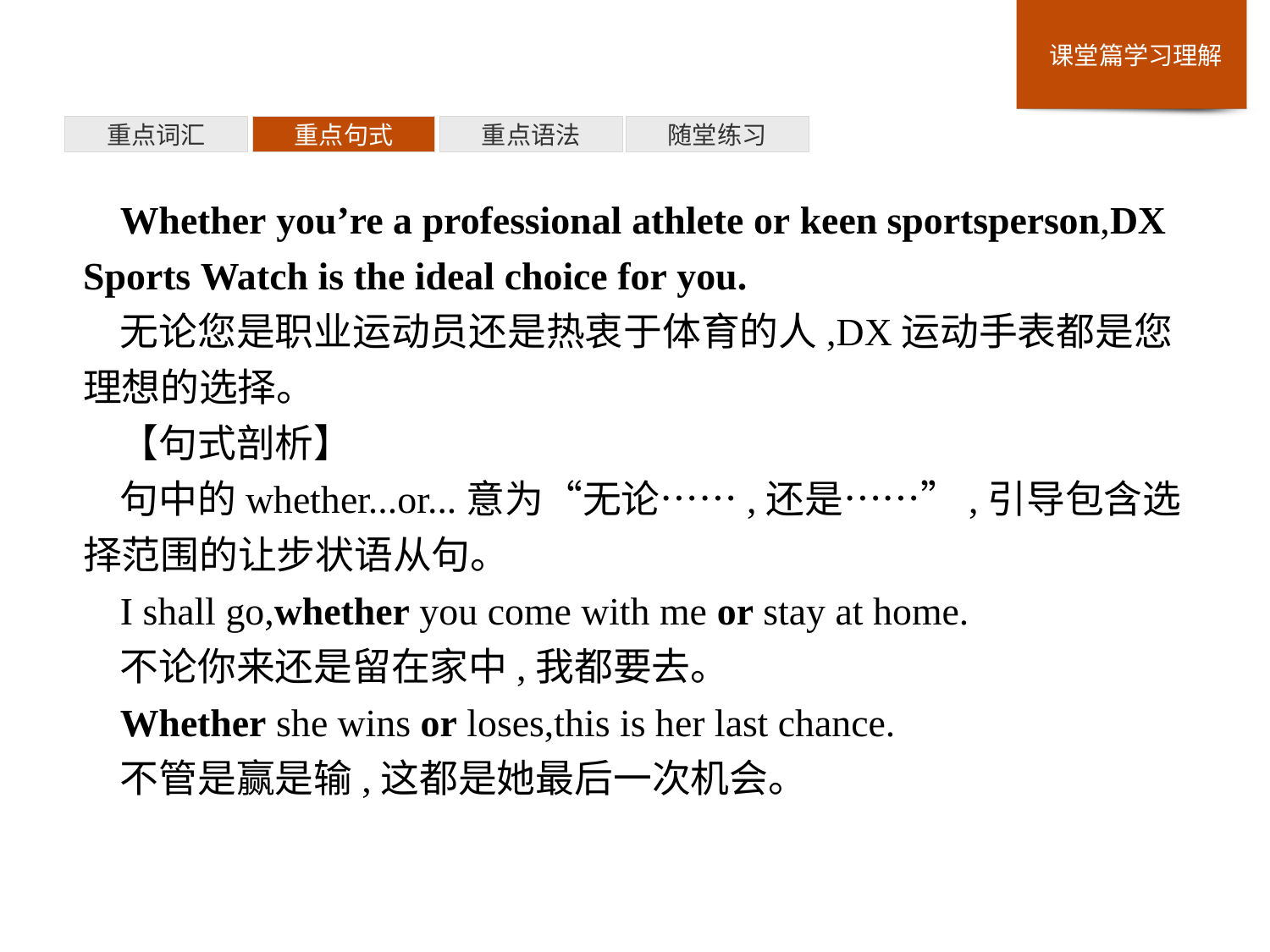

重点词汇
重点句式
重点语法
随堂练习
Whether you’re a professional athlete or keen sportsperson,DX Sports Watch is the ideal choice for you.
无论您是职业运动员还是热衷于体育的人,DX运动手表都是您理想的选择。
【句式剖析】
句中的whether...or...意为“无论……,还是……”,引导包含选择范围的让步状语从句。
I shall go,whether you come with me or stay at home.
不论你来还是留在家中,我都要去。
Whether she wins or loses,this is her last chance.
不管是赢是输,这都是她最后一次机会。